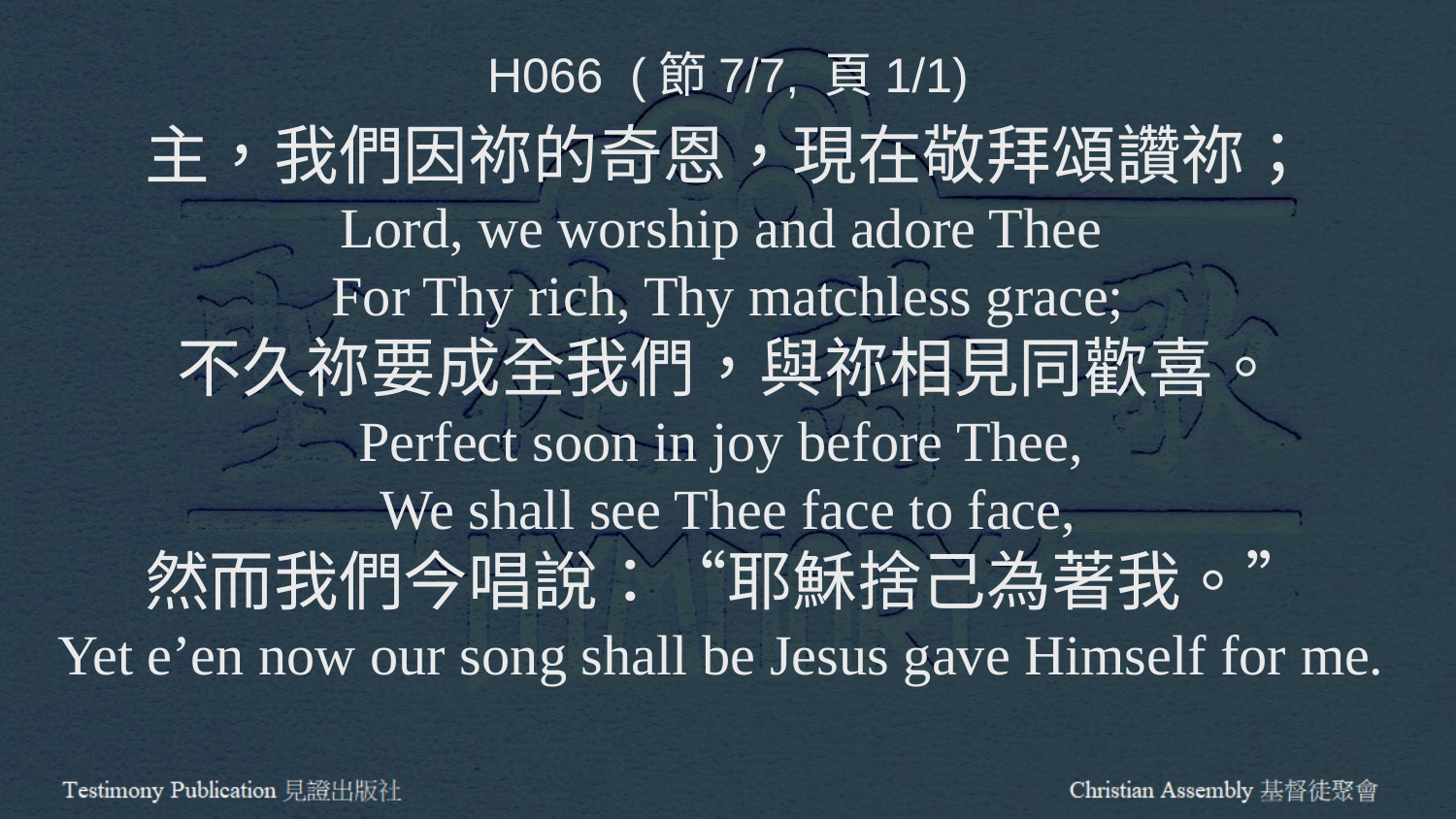

H066  (節7/7, 頁1/1)
主，我們因祢的奇恩，現在敬拜頌讚祢；
Lord, we worship and adore Thee
For Thy rich, Thy matchless grace;
不久祢要成全我們，與祢相見同歡喜。
Perfect soon in joy before Thee,
We shall see Thee face to face,
然而我們今唱說：“耶穌捨己為著我。”
Yet e’en now our song shall be Jesus gave Himself for me.